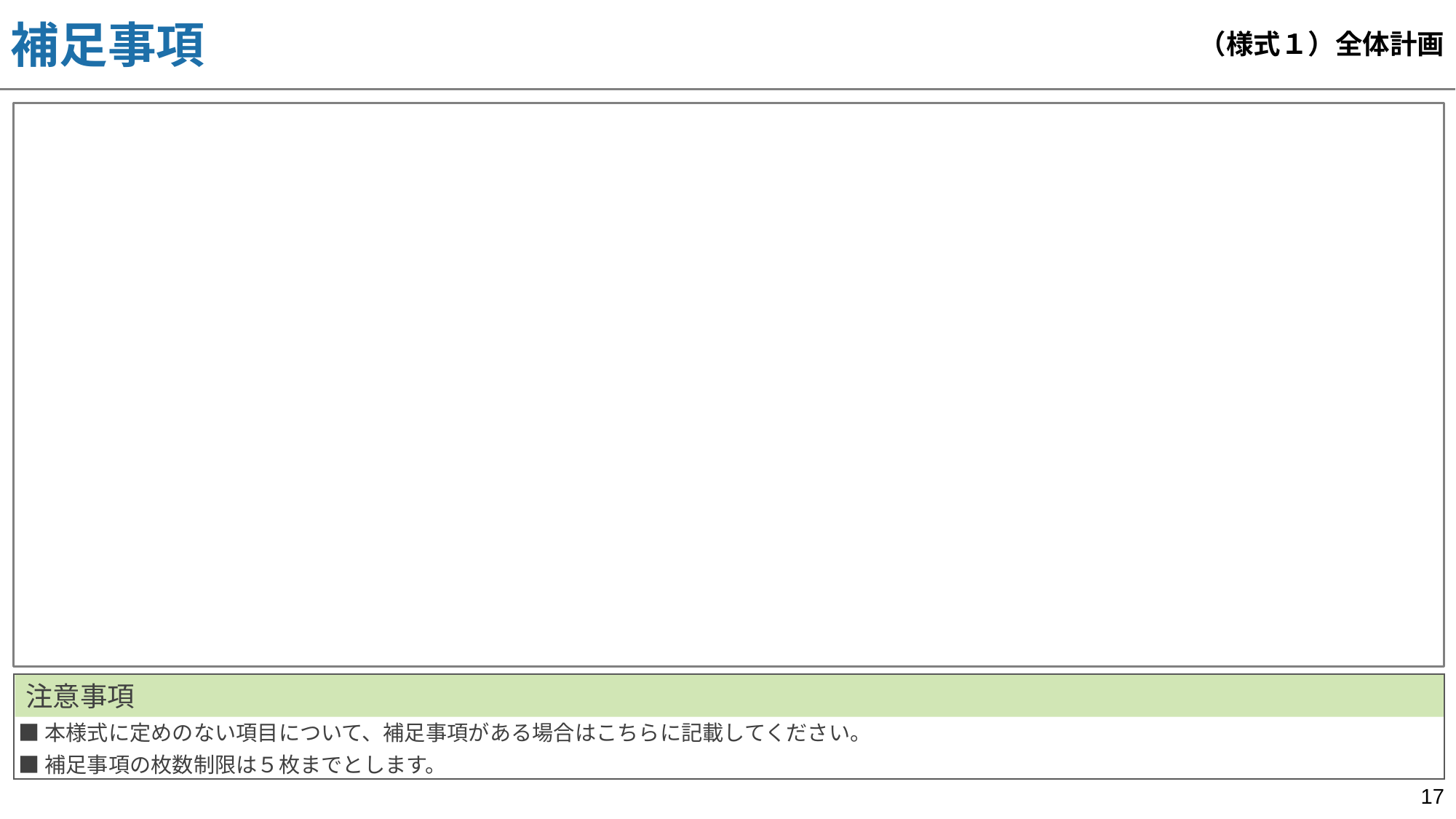

補足事項
（様式１）全体計画

注意事項
■本様式に定めのない項目について、補足事項がある場合はこちらに記載してください。
■補足事項の枚数制限は５枚までとします。
17